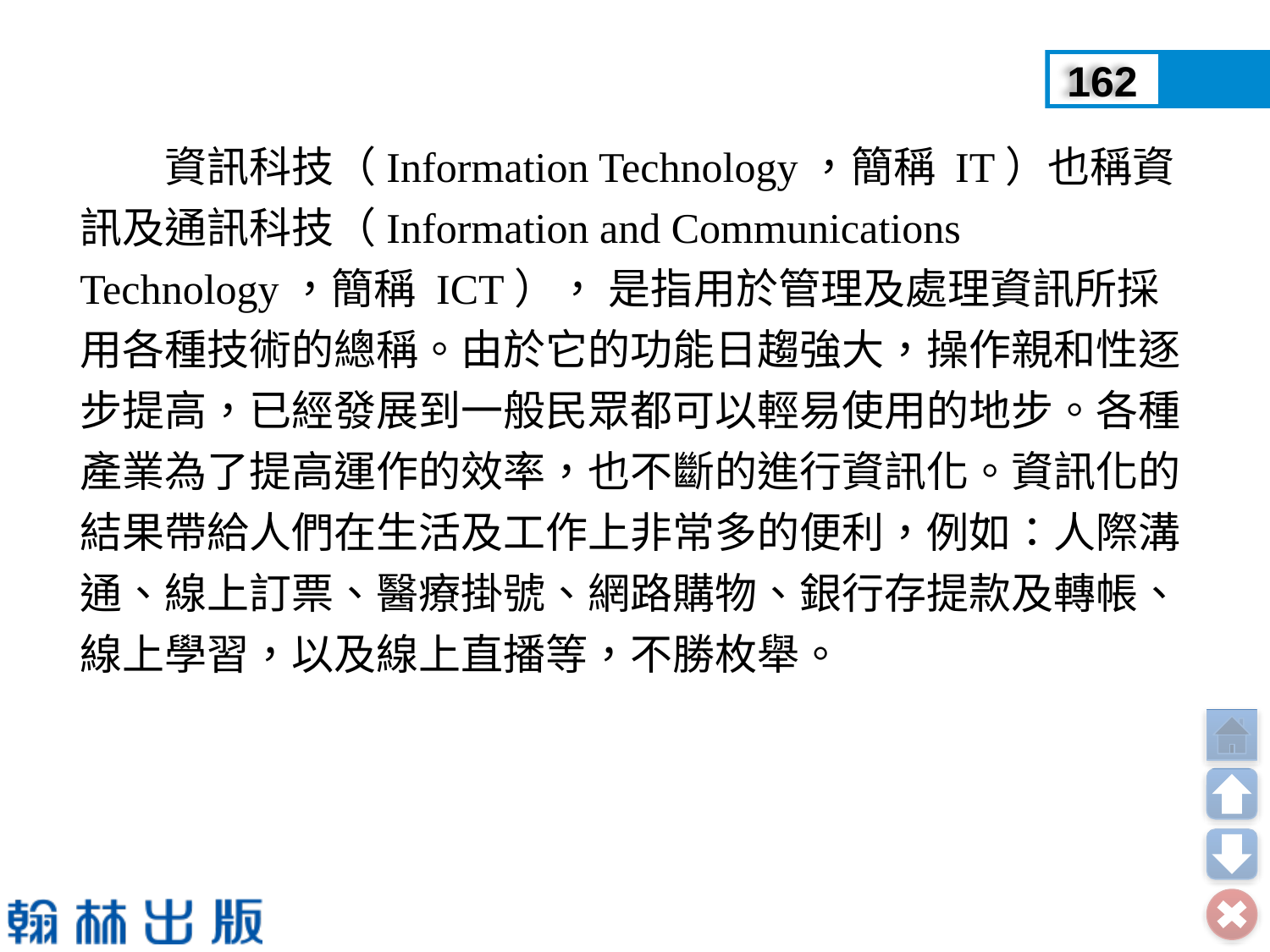

162
　　資訊科技（Information Technology，簡稱 IT）也稱資訊及通訊科技（Information and Communications Technology，簡稱 ICT）， 是指用於管理及處理資訊所採用各種技術的總稱。由於它的功能日趨強大，操作親和性逐步提高，已經發展到一般民眾都可以輕易使用的地步。各種產業為了提高運作的效率，也不斷的進行資訊化。資訊化的結果帶給人們在生活及工作上非常多的便利，例如：人際溝通、線上訂票、醫療掛號、網路購物、銀行存提款及轉帳、線上學習，以及線上直播等，不勝枚舉。